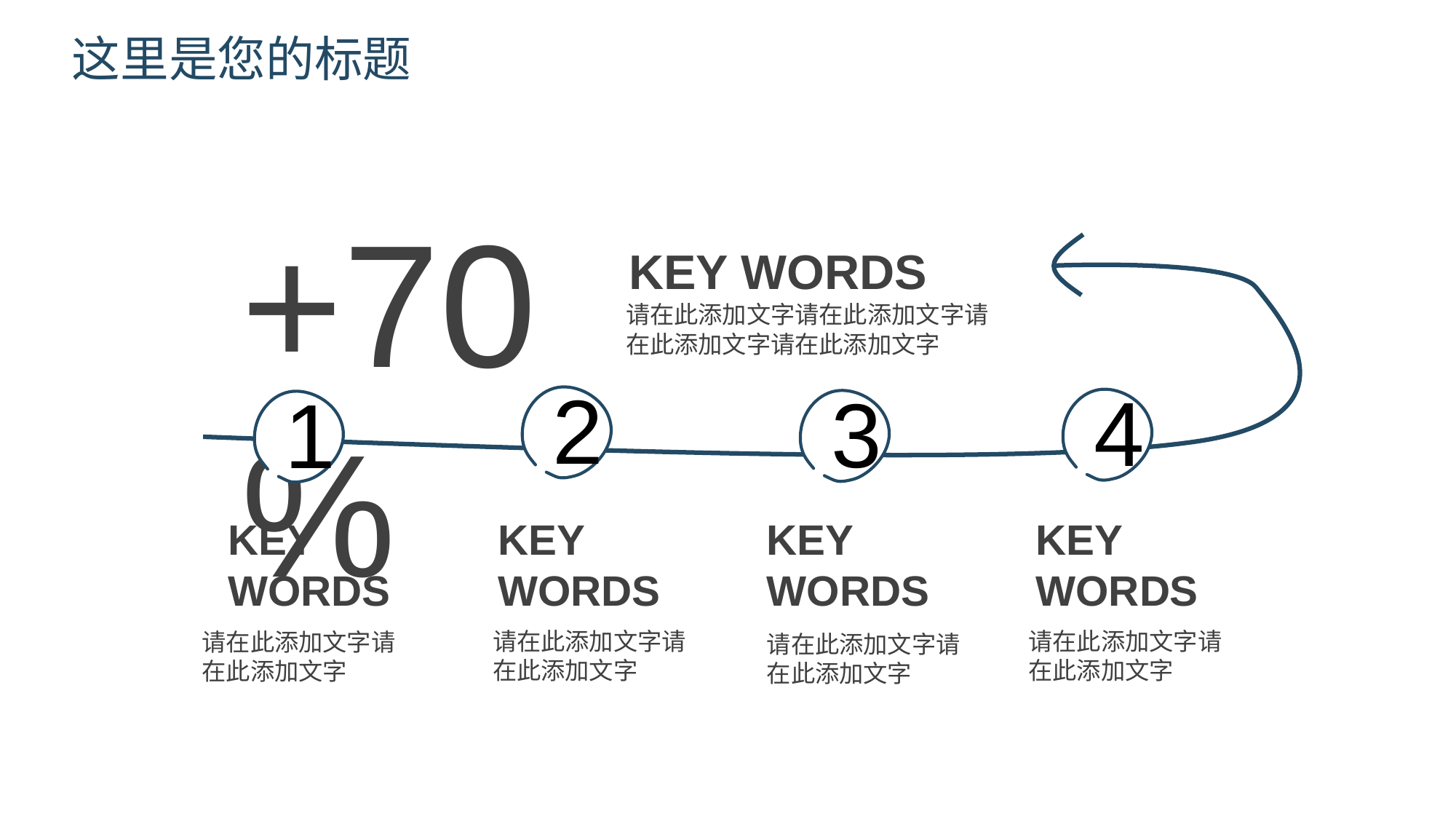

这里是您的标题
+70%

KEY WORDS

请在此添加文字请在此添加文字请在此添加文字请在此添加文字

2

4

3

1

KEY WORDS
KEY WORDS
KEY WORDS
KEY WORDS
请在此添加文字请在此添加文字
请在此添加文字请在此添加文字
请在此添加文字请在此添加文字
请在此添加文字请在此添加文字